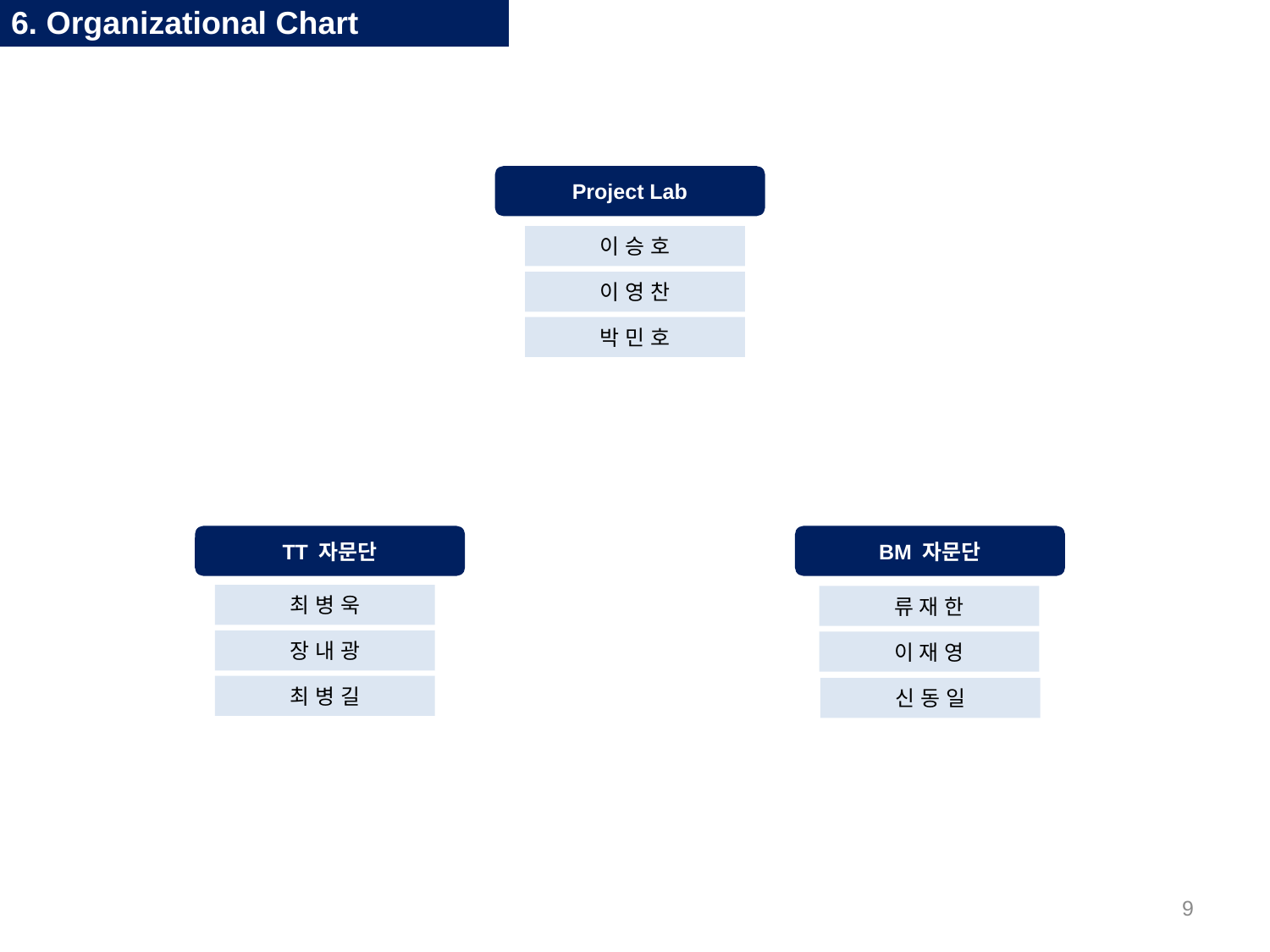

6. Organizational Chart
Project Lab
이 승 호
이 영 찬
박 민 호
TT 자문단
BM 자문단
최 병 욱
류 재 한
장 내 광
이 재 영
최 병 길
신 동 일
9